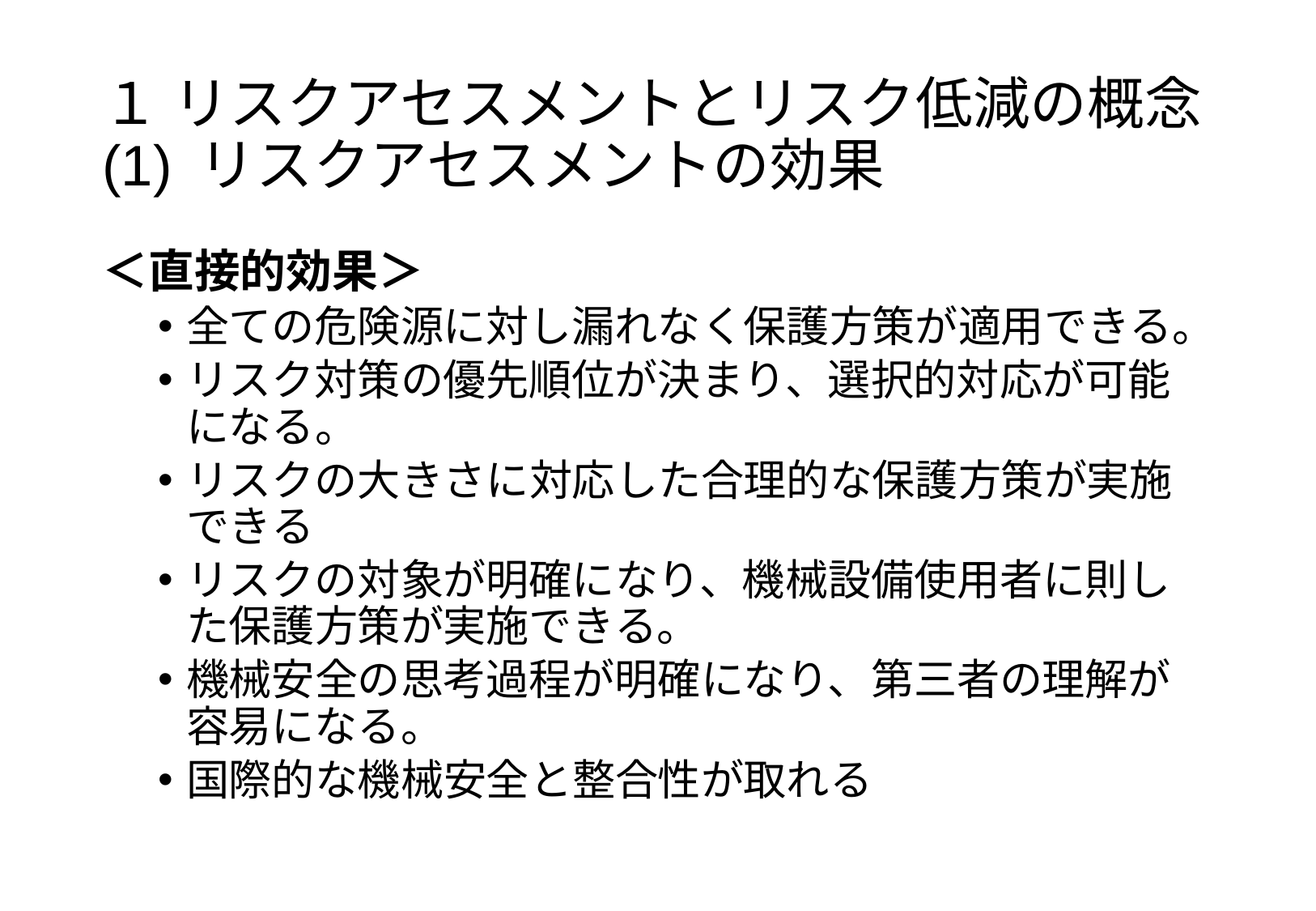

# １ リスクアセスメントとリスク低減の概念 (1) リスクアセスメントの効果
＜直接的効果＞
全ての危険源に対し漏れなく保護方策が適用できる。
リスク対策の優先順位が決まり、選択的対応が可能になる。
リスクの大きさに対応した合理的な保護方策が実施できる
リスクの対象が明確になり、機械設備使用者に則した保護方策が実施できる。
機械安全の思考過程が明確になり、第三者の理解が容易になる。
国際的な機械安全と整合性が取れる